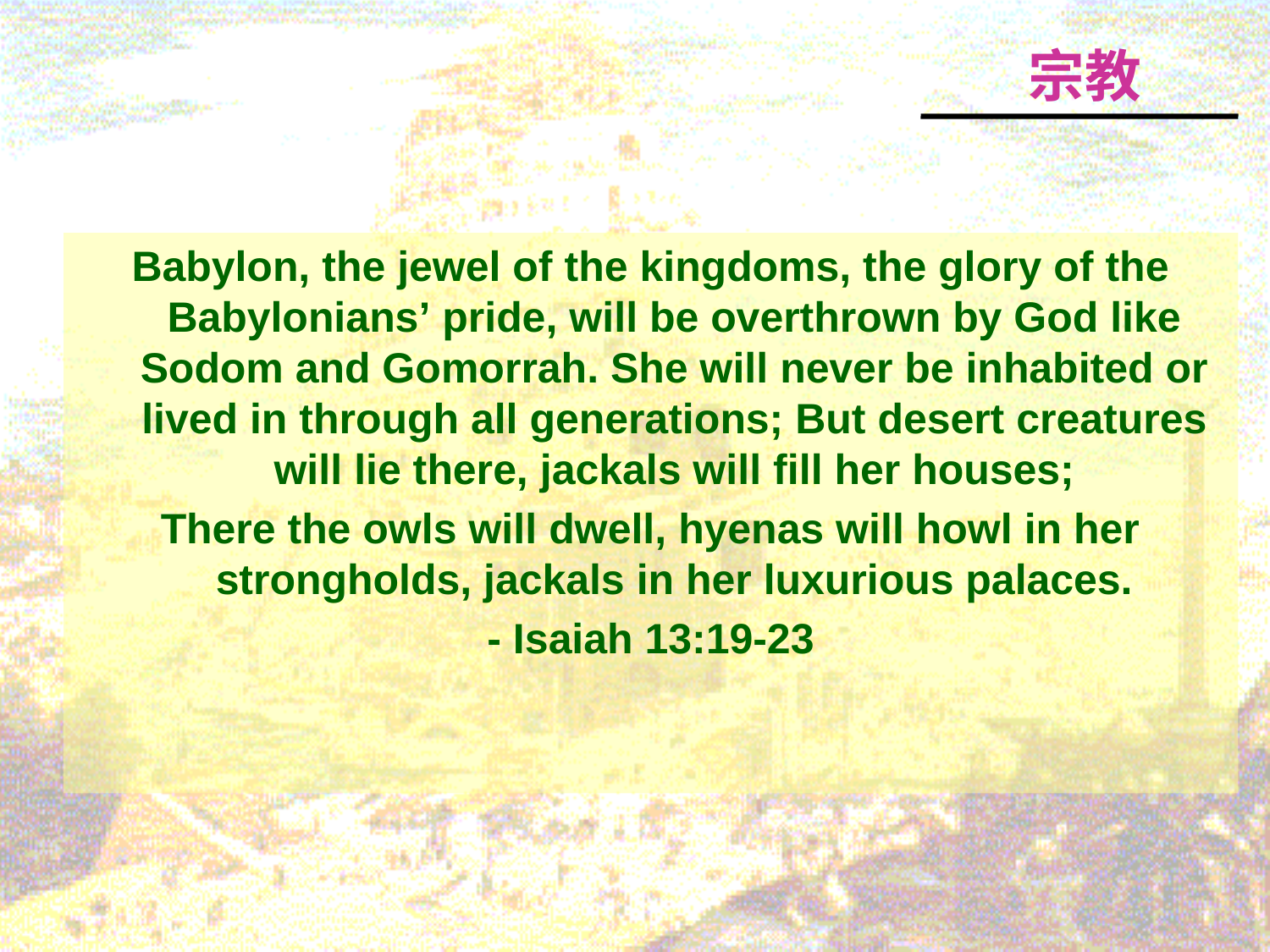

宗教

Babylon, the jewel of the kingdoms, the glory of the Babylonians’ pride, will be overthrown by God like Sodom and Gomorrah. She will never be inhabited or lived in through all generations; But desert creatures will lie there, jackals will fill her houses;
There the owls will dwell, hyenas will howl in her strongholds, jackals in her luxurious palaces.
- Isaiah 13:19-23